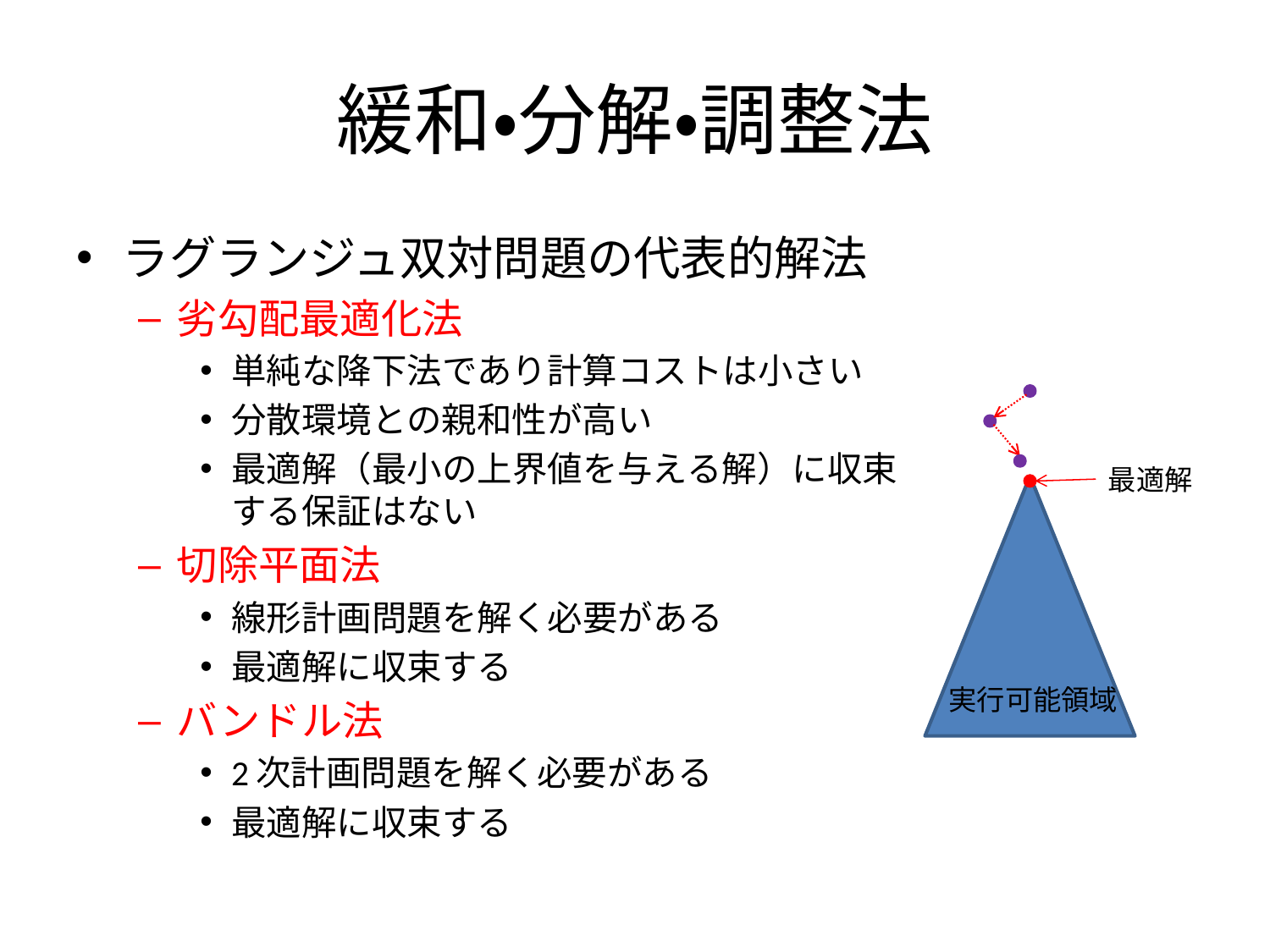

# 緩和・分解・調整法
ラグランジュ双対問題の代表的解法
劣勾配最適化法
単純な降下法であり計算コストは小さい
分散環境との親和性が高い
最適解（最小の上界値を与える解）に収束する保証はない
切除平面法
線形計画問題を解く必要がある
最適解に収束する
バンドル法
2次計画問題を解く必要がある
最適解に収束する

最適解

実行可能領域